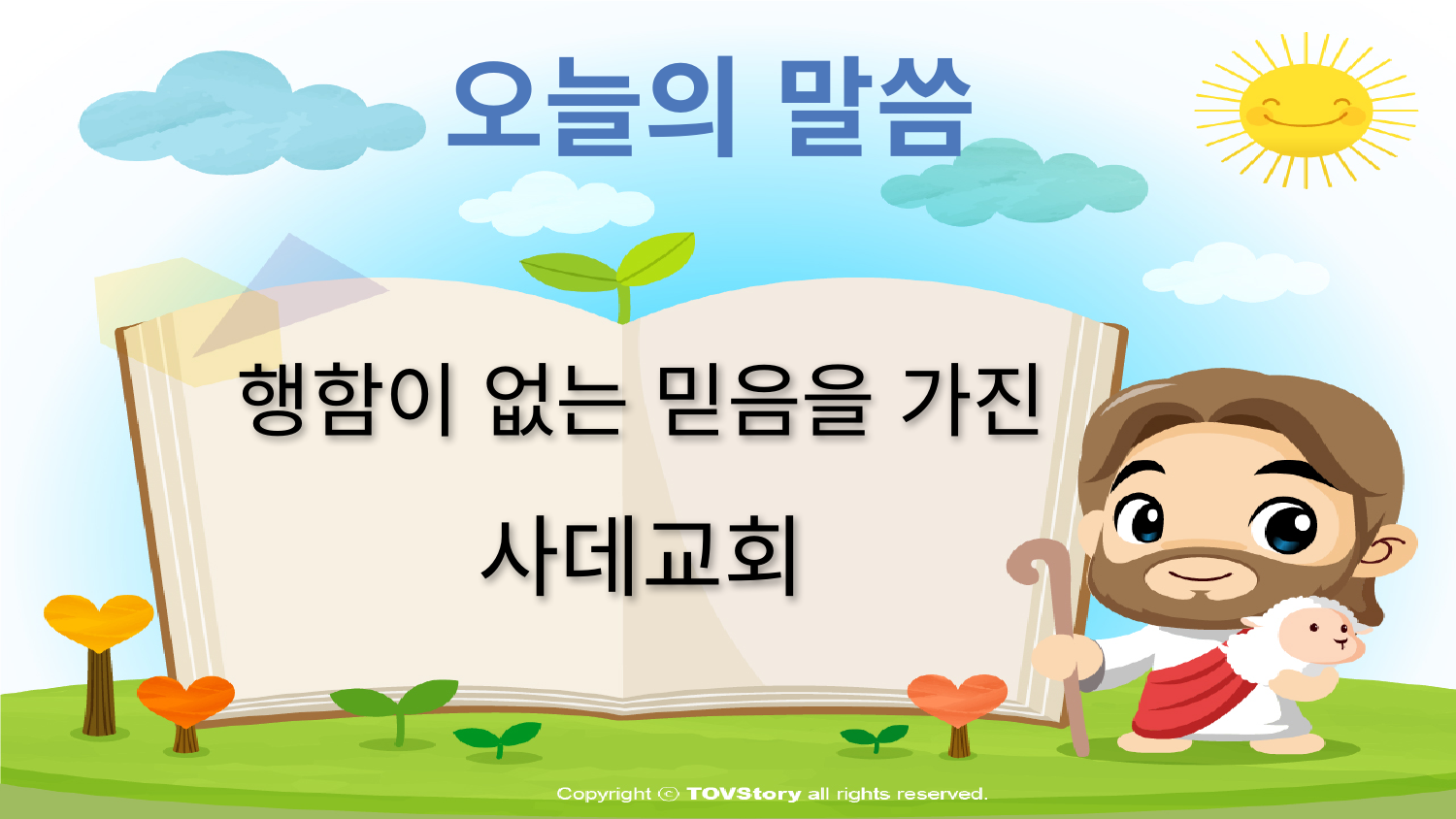

오늘의 말씀
행함이 없는 믿음을 가진
사데교회